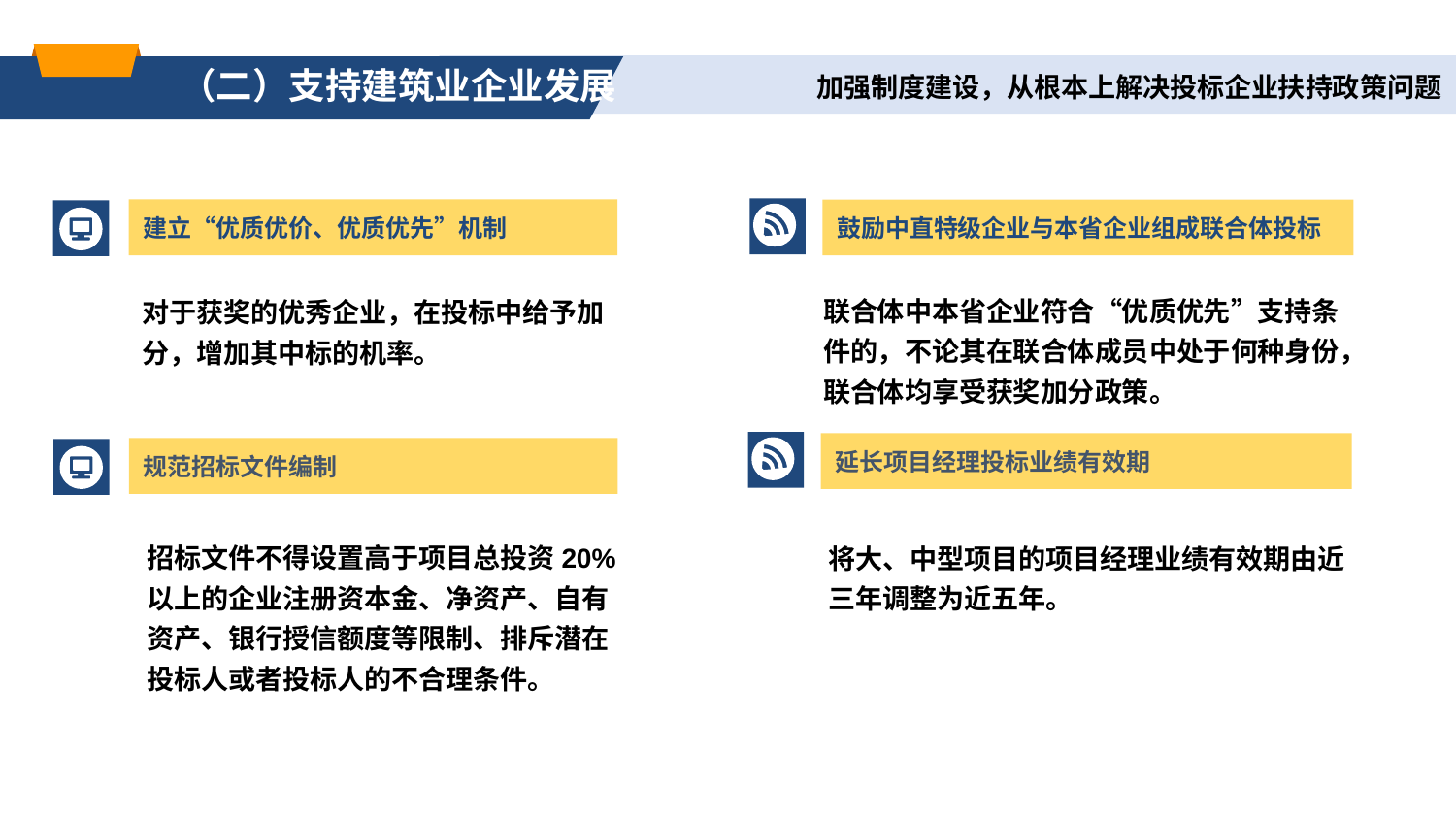

（二）支持建筑业企业发展

加强制度建设，从根本上解决投标企业扶持政策问题

鼓励中直特级企业与本省企业组成联合体投标
建立“优质优价、优质优先”机制

对于获奖的优秀企业，在投标中给予加分，增加其中标的机率。
联合体中本省企业符合“优质优先”支持条件的，不论其在联合体成员中处于何种身份，联合体均享受获奖加分政策。

延长项目经理投标业绩有效期
规范招标文件编制

招标文件不得设置高于项目总投资20%以上的企业注册资本金、净资产、自有资产、银行授信额度等限制、排斥潜在投标人或者投标人的不合理条件。
将大、中型项目的项目经理业绩有效期由近三年调整为近五年。